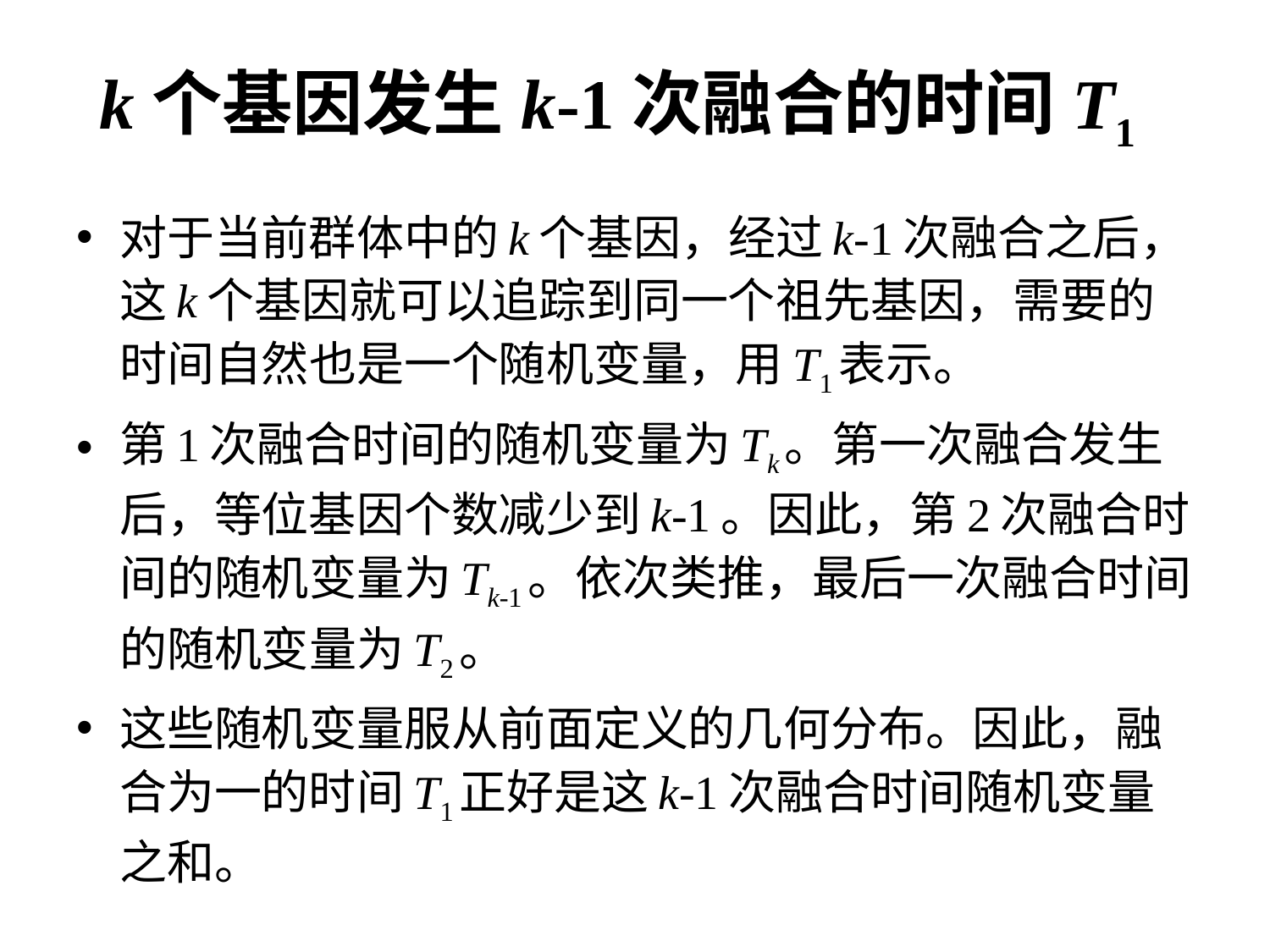

# k个基因发生k-1次融合的时间T1
对于当前群体中的k个基因，经过k-1次融合之后，这k个基因就可以追踪到同一个祖先基因，需要的时间自然也是一个随机变量，用T1表示。
第1次融合时间的随机变量为Tk。第一次融合发生后，等位基因个数减少到k-1。因此，第2次融合时间的随机变量为Tk-1。依次类推，最后一次融合时间的随机变量为T2。
这些随机变量服从前面定义的几何分布。因此，融合为一的时间T1正好是这k-1次融合时间随机变量之和。